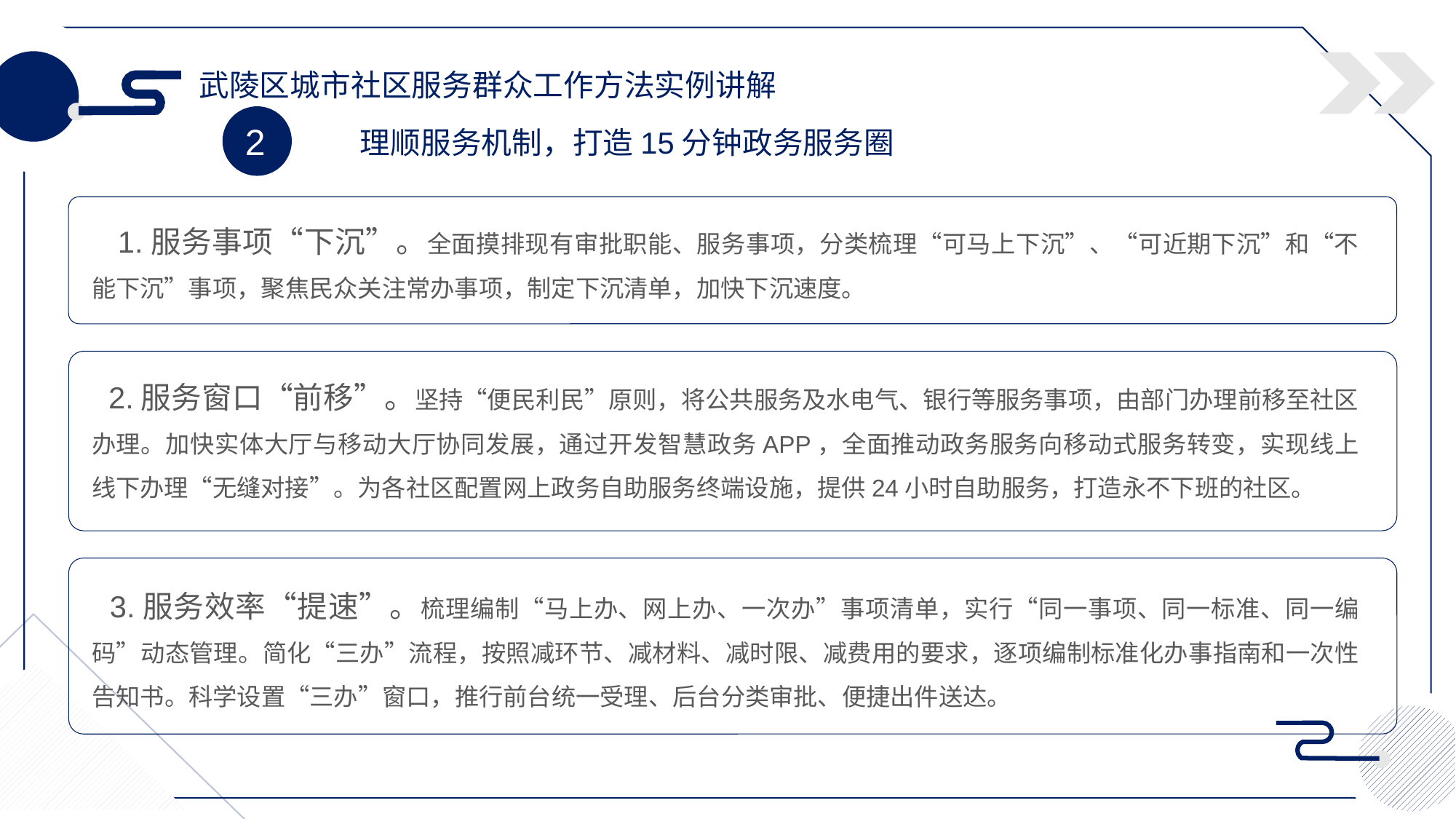

武陵区城市社区服务群众工作方法实例讲解

2
  理顺服务机制，打造15分钟政务服务圈

   1.服务事项“下沉”。全面摸排现有审批职能、服务事项，分类梳理“可马上下沉”、“可近期下沉”和“不能下沉”事项，聚焦民众关注常办事项，制定下沉清单，加快下沉速度。

  2.服务窗口“前移”。坚持“便民利民”原则，将公共服务及水电气、银行等服务事项，由部门办理前移至社区办理。加快实体大厅与移动大厅协同发展，通过开发智慧政务APP，全面推动政务服务向移动式服务转变，实现线上线下办理“无缝对接”。为各社区配置网上政务自助服务终端设施，提供24小时自助服务，打造永不下班的社区。

  3.服务效率“提速”。梳理编制“马上办、网上办、一次办”事项清单，实行“同一事项、同一标准、同一编码”动态管理。简化“三办”流程，按照减环节、减材料、减时限、减费用的要求，逐项编制标准化办事指南和一次性告知书。科学设置“三办”窗口，推行前台统一受理、后台分类审批、便捷出件送达。